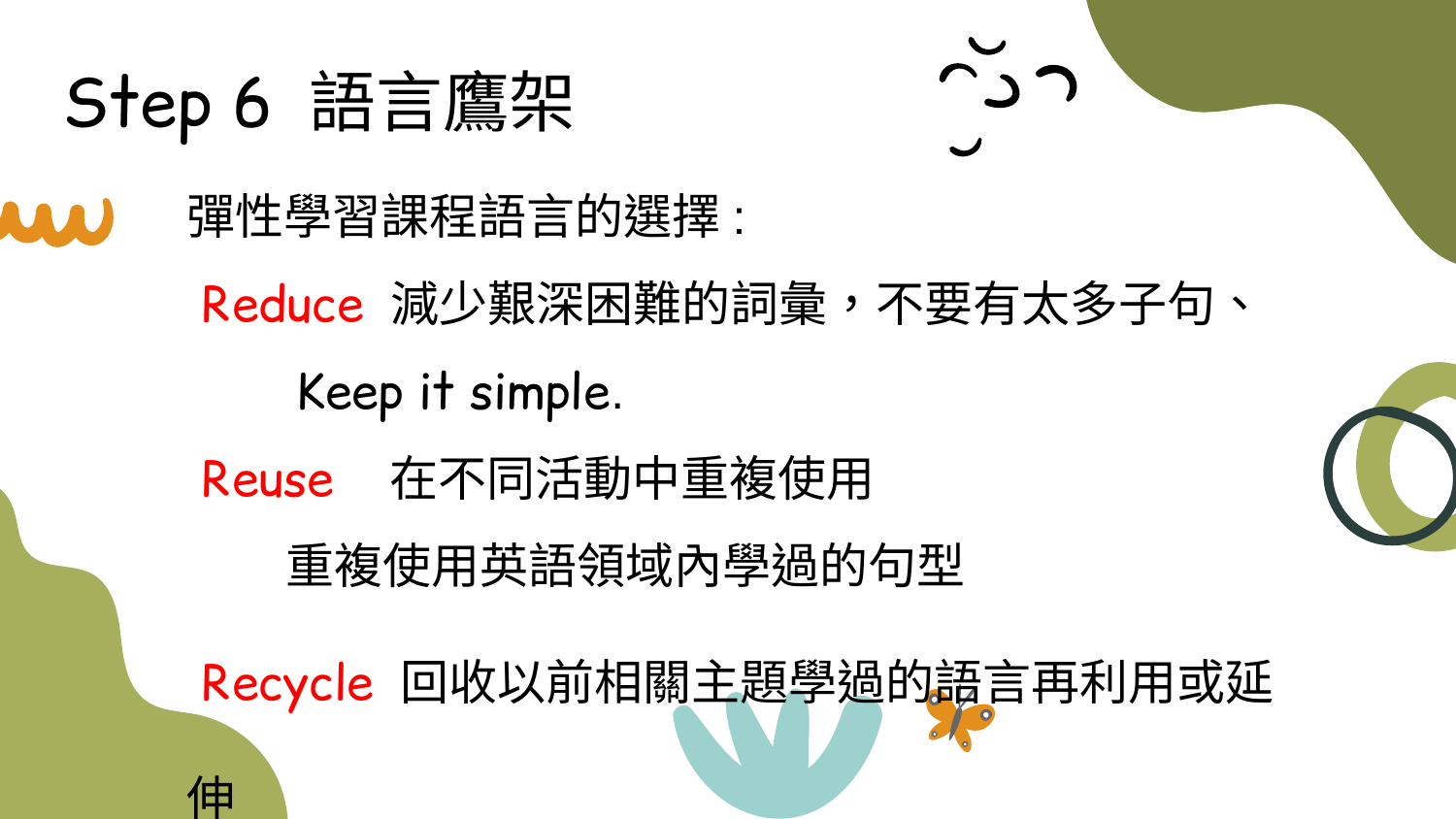

# Step 6 語言鷹架
彈性學習課程語言的選擇:
 Reduce 減少艱深困難的詞彙，不要有太多子句、
        Keep it simple.
 Reuse   在不同活動中重複使用
        重複使用英語領域內學過的句型
 Recycle 回收以前相關主題學過的語言再利用或延伸